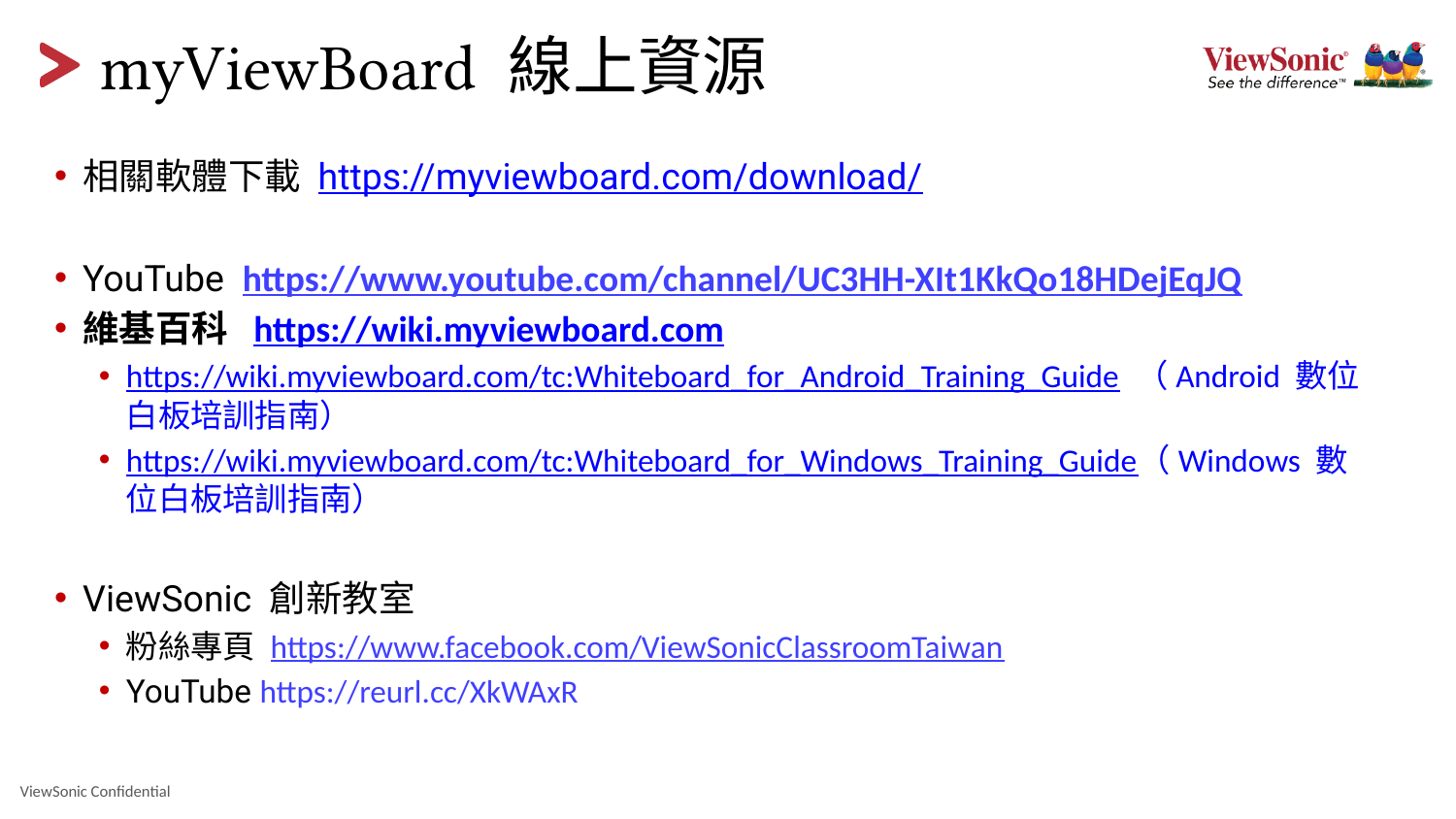

# myViewBoard 線上資源
相關軟體下載 https://myviewboard.com/download/

YouTube  https://www.youtube.com/channel/UC3HH-XIt1KkQo18HDejEqJQ
維基百科  https://wiki.myviewboard.com
https://wiki.myviewboard.com/tc:Whiteboard_for_Android_Training_Guide （Android 數位白板培訓指南）
https://wiki.myviewboard.com/tc:Whiteboard_for_Windows_Training_Guide（Windows 數位白板培訓指南）

ViewSonic 創新教室
粉絲專頁 https://www.facebook.com/ViewSonicClassroomTaiwan
YouTube https://reurl.cc/XkWAxR